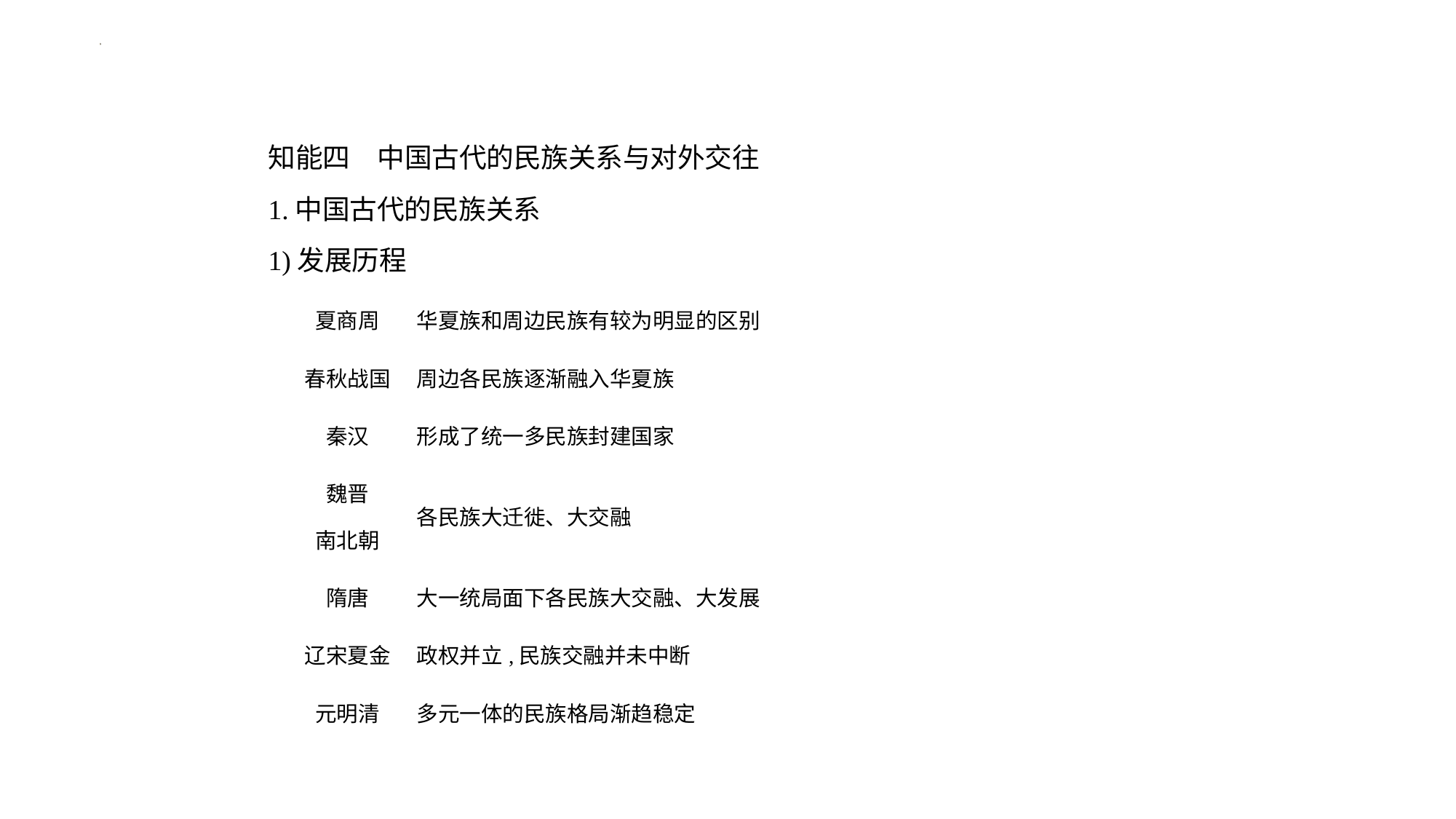

知能四　中国古代的民族关系与对外交往
1.中国古代的民族关系
1)发展历程
| 夏商周 | 华夏族和周边民族有较为明显的区别 |
| --- | --- |
| 春秋战国 | 周边各民族逐渐融入华夏族 |
| 秦汉 | 形成了统一多民族封建国家 |
| 魏晋 南北朝 | 各民族大迁徙、大交融 |
| 隋唐 | 大一统局面下各民族大交融、大发展 |
| 辽宋夏金 | 政权并立,民族交融并未中断 |
| 元明清 | 多元一体的民族格局渐趋稳定 |